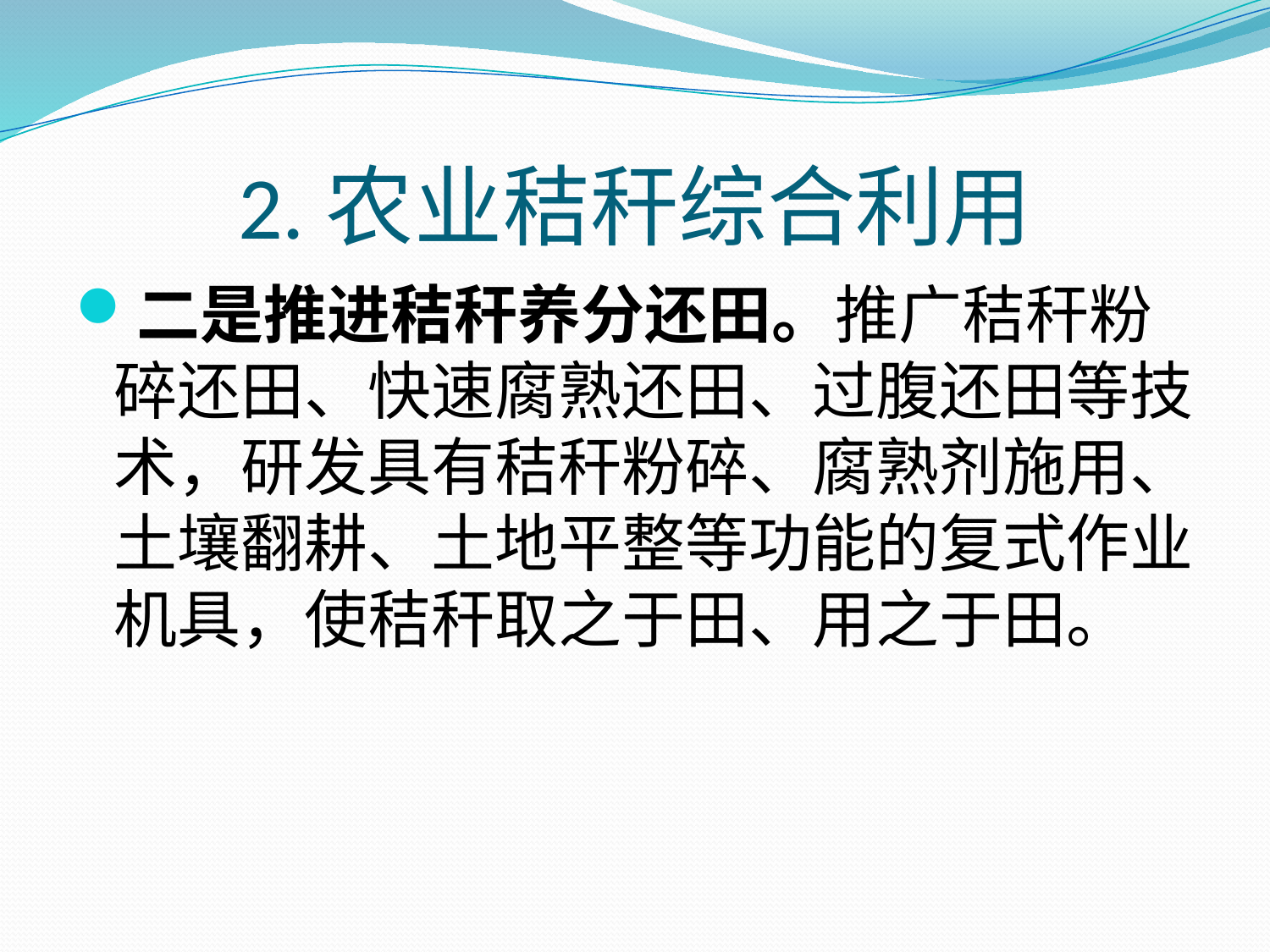

# 2.农业秸秆综合利用
二是推进秸秆养分还田。推广秸秆粉碎还田、快速腐熟还田、过腹还田等技术，研发具有秸秆粉碎、腐熟剂施用、土壤翻耕、土地平整等功能的复式作业机具，使秸秆取之于田、用之于田。